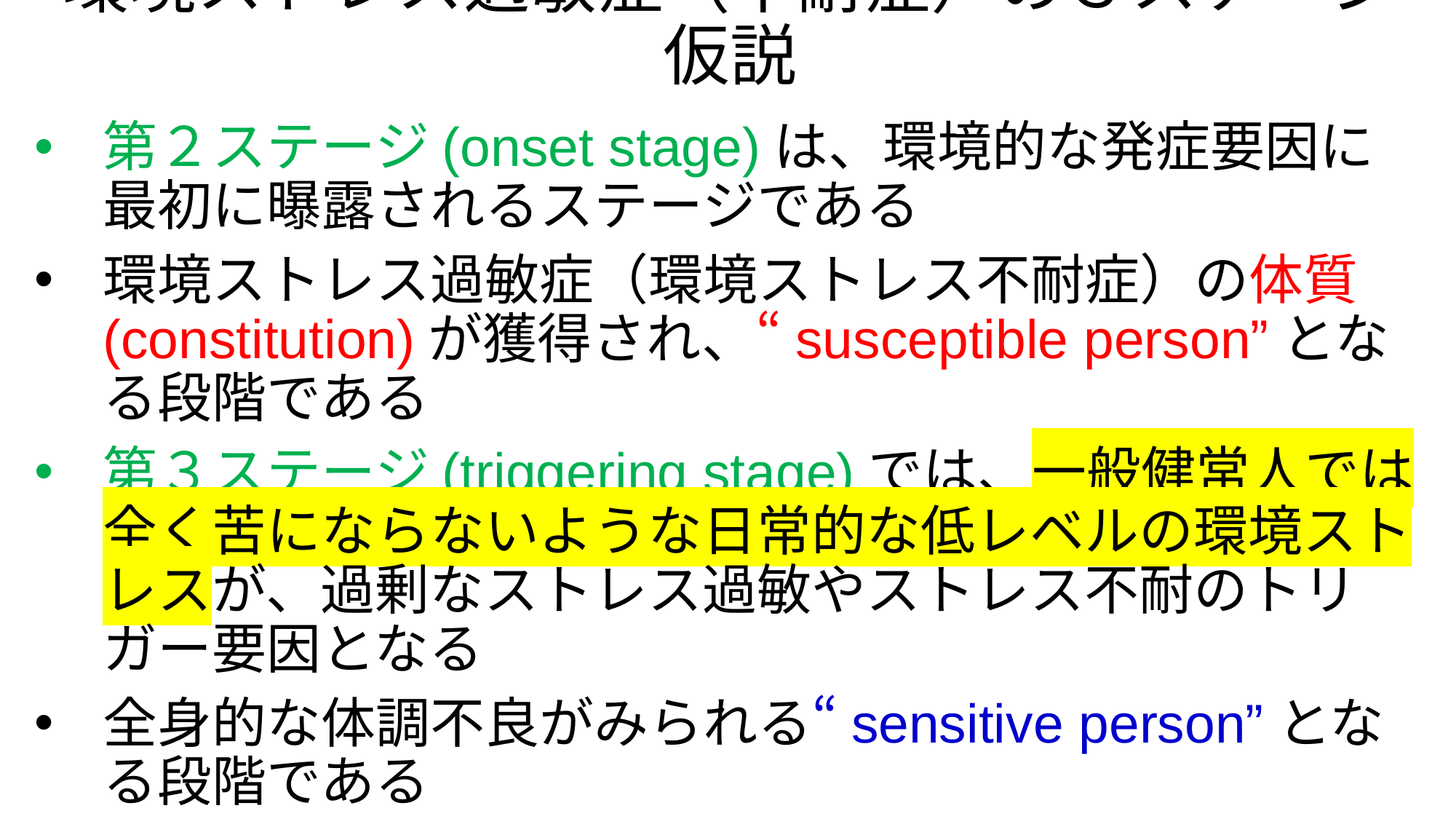

# 環境ストレス過敏症（不耐症）の３ステージ仮説
第２ステージ(onset stage)は、環境的な発症要因に最初に曝露されるステージである
環境ストレス過敏症（環境ストレス不耐症）の体質(constitution)が獲得され、“susceptible person”となる段階である
第３ステージ(triggering stage)では、一般健常人では全く苦にならないような日常的な低レベルの環境ストレスが、過剰なストレス過敏やストレス不耐のトリガー要因となる
全身的な体調不良がみられる“sensitive person”となる段階である